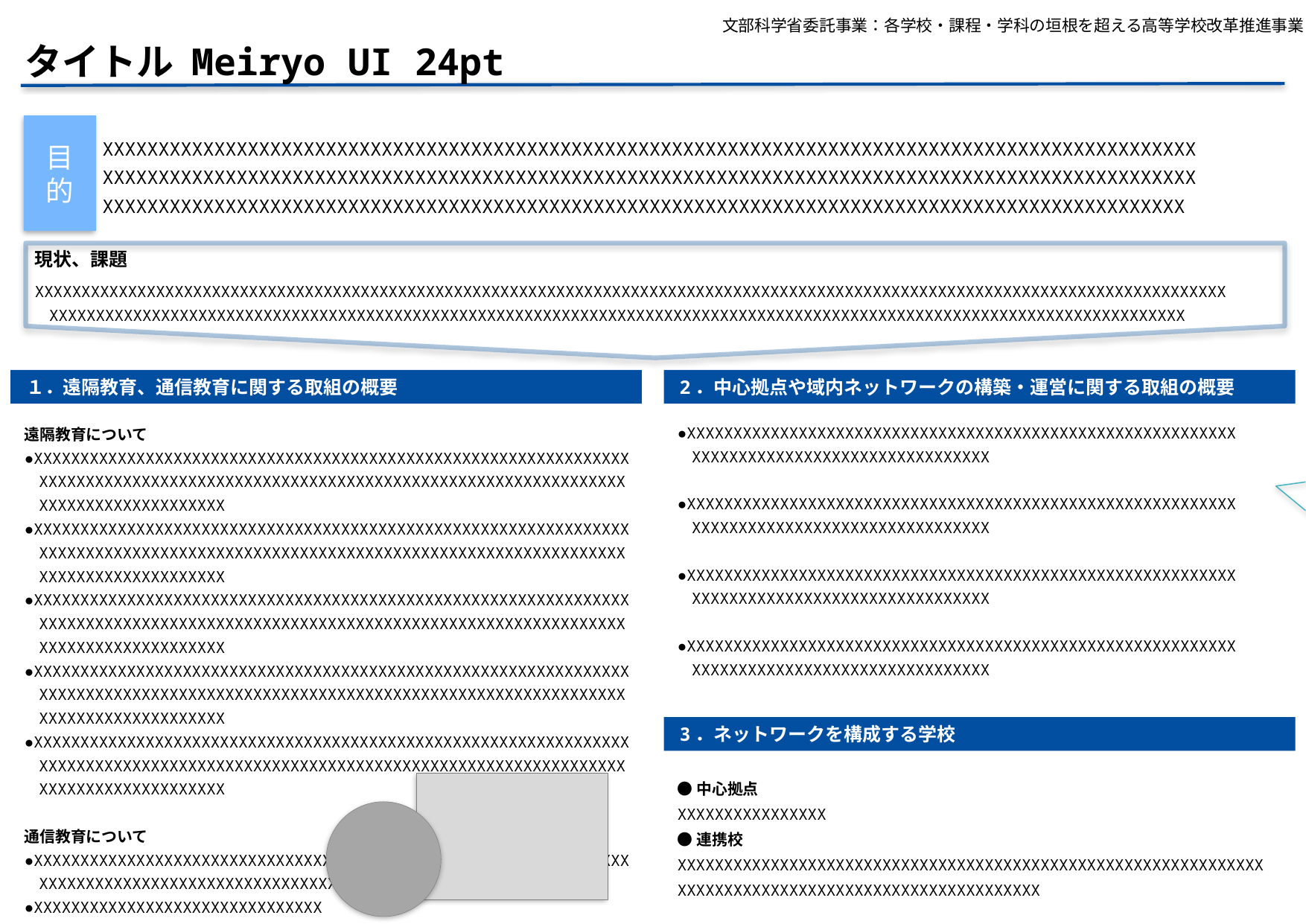

文部科学省委託事業：各学校・課程・学科の垣根を超える高等学校改革推進事業
タイトル Meiryo UI 24pt
目的
XXXXXXXXXXXXXXXXXXXXXXXXXXXXXXXXXXXXXXXXXXXXXXXXXXXXXXXXXXXXXXXXXXXXXXXXXXXXXXXXXXXXXXXXXXXXXXXXXXXXXXXXXXXXXXXXXXXXXXXXXXXXXXXXXXXXXXXXXXXXXXXXXXXXXXXXXXXXXXXXXXXXXXXXXXXXXXXXXXXXXXXXXXXXXXXXXXXXXXXXXXXXXXXXXXXXXXXXXXXXXXXXXXXXXXXXXXXXXXXXXXXXXXXXXXXXXXXXXXXXXXXXXXXXXXXXXXXXXXXXXXXXXXXXXXXXX
現状、課題
XXXXXXXXXXXXXXXXXXXXXXXXXXXXXXXXXXXXXXXXXXXXXXXXXXXXXXXXXXXXXXXXXXXXXXXXXXXXXXXXXXXXXXXXXXXXXXXXXXXXXXXXXXXXXXXXXXXXXXXXXXXXXXXXXXXXXXXXXXXXXXXXXXXXXXXXXXXXXXXXXXXXXXXXXXXXXXXXXXXXXXXXXXXXXXXXXXXXXXXXXXXXXXXXXXXXXXXXXXXXXXXXXXXXXXXXXXXXXXXXXXXXXXXXXX
構想調書や実施計画書に記載した内容を参考に簡潔に記載してください。
適宜、図やグラフを挿入して整えてください。
2．中心拠点や域内ネットワークの構築・運営に関する取組の概要
１．遠隔教育、通信教育に関する取組の概要
●XXXXXXXXXXXXXXXXXXXXXXXXXXXXXXXXXXXXXXXXXXXXXXXXXXXXXXXXXXXXXXXXXXXXXXXXXXXXXXXXXXXXXXXXXXX

●XXXXXXXXXXXXXXXXXXXXXXXXXXXXXXXXXXXXXXXXXXXXXXXXXXXXXXXXXXXXXXXXXXXXXXXXXXXXXXXXXXXXXXXXXXX

●XXXXXXXXXXXXXXXXXXXXXXXXXXXXXXXXXXXXXXXXXXXXXXXXXXXXXXXXXXXXXXXXXXXXXXXXXXXXXXXXXXXXXXXXXXX

●XXXXXXXXXXXXXXXXXXXXXXXXXXXXXXXXXXXXXXXXXXXXXXXXXXXXXXXXXXXXXXXXXXXXXXXXXXXXXXXXXXXXXXXXXXX

遠隔教育について
●XXXXXXXXXXXXXXXXXXXXXXXXXXXXXXXXXXXXXXXXXXXXXXXXXXXXXXXXXXXXXXXXXXXXXXXXXXXXXXXXXXXXXXXXXXXXXXXXXXXXXXXXXXXXXXXXXXXXXXXXXXXXXXXXXXXXXXXXXXXXXXXXXXX
●XXXXXXXXXXXXXXXXXXXXXXXXXXXXXXXXXXXXXXXXXXXXXXXXXXXXXXXXXXXXXXXXXXXXXXXXXXXXXXXXXXXXXXXXXXXXXXXXXXXXXXXXXXXXXXXXXXXXXXXXXXXXXXXXXXXXXXXXXXXXXXXXXXX
●XXXXXXXXXXXXXXXXXXXXXXXXXXXXXXXXXXXXXXXXXXXXXXXXXXXXXXXXXXXXXXXXXXXXXXXXXXXXXXXXXXXXXXXXXXXXXXXXXXXXXXXXXXXXXXXXXXXXXXXXXXXXXXXXXXXXXXXXXXXXXXXXXXX
●XXXXXXXXXXXXXXXXXXXXXXXXXXXXXXXXXXXXXXXXXXXXXXXXXXXXXXXXXXXXXXXXXXXXXXXXXXXXXXXXXXXXXXXXXXXXXXXXXXXXXXXXXXXXXXXXXXXXXXXXXXXXXXXXXXXXXXXXXXXXXXXXXXX
●XXXXXXXXXXXXXXXXXXXXXXXXXXXXXXXXXXXXXXXXXXXXXXXXXXXXXXXXXXXXXXXXXXXXXXXXXXXXXXXXXXXXXXXXXXXXXXXXXXXXXXXXXXXXXXXXXXXXXXXXXXXXXXXXXXXXXXXXXXXXXXXXXXX

通信教育について
●XXXXXXXXXXXXXXXXXXXXXXXXXXXXXXXXXXXXXXXXXXXXXXXXXXXXXXXXXXXXXXXXXXXXXXXXXXXXXXXXXXXXXXXXXXXXXXXXXXXXXXXXXXXXXXXXXXX
●XXXXXXXXXXXXXXXXXXXXXXXXXXXXXXX
 XXXXXXXXXXXXXXXXXXXXXXXXXXXXXXXXX
　XXXXXXXXXXXXXXXXXXXXXXXXXXX
●XXXXXXXXXXXXXXXXXXXXXXXXXXXXXXX
 XXXXXXXXXXXXXXXXXXXXXXXXXXXXXXXXX

3．ネットワークを構成する学校

●中心拠点
XXXXXXXXXXXXXXXX
●連携校
XXXXXXXXXXXXXXXXXXXXXXXXXXXXXXXXXXXXXXXXXXXXXXXXXXXXXXXXXXXXXXXXXXXXXXXXXXXXXXXXXXXXXXXXXXXXXXXXXXXXXX